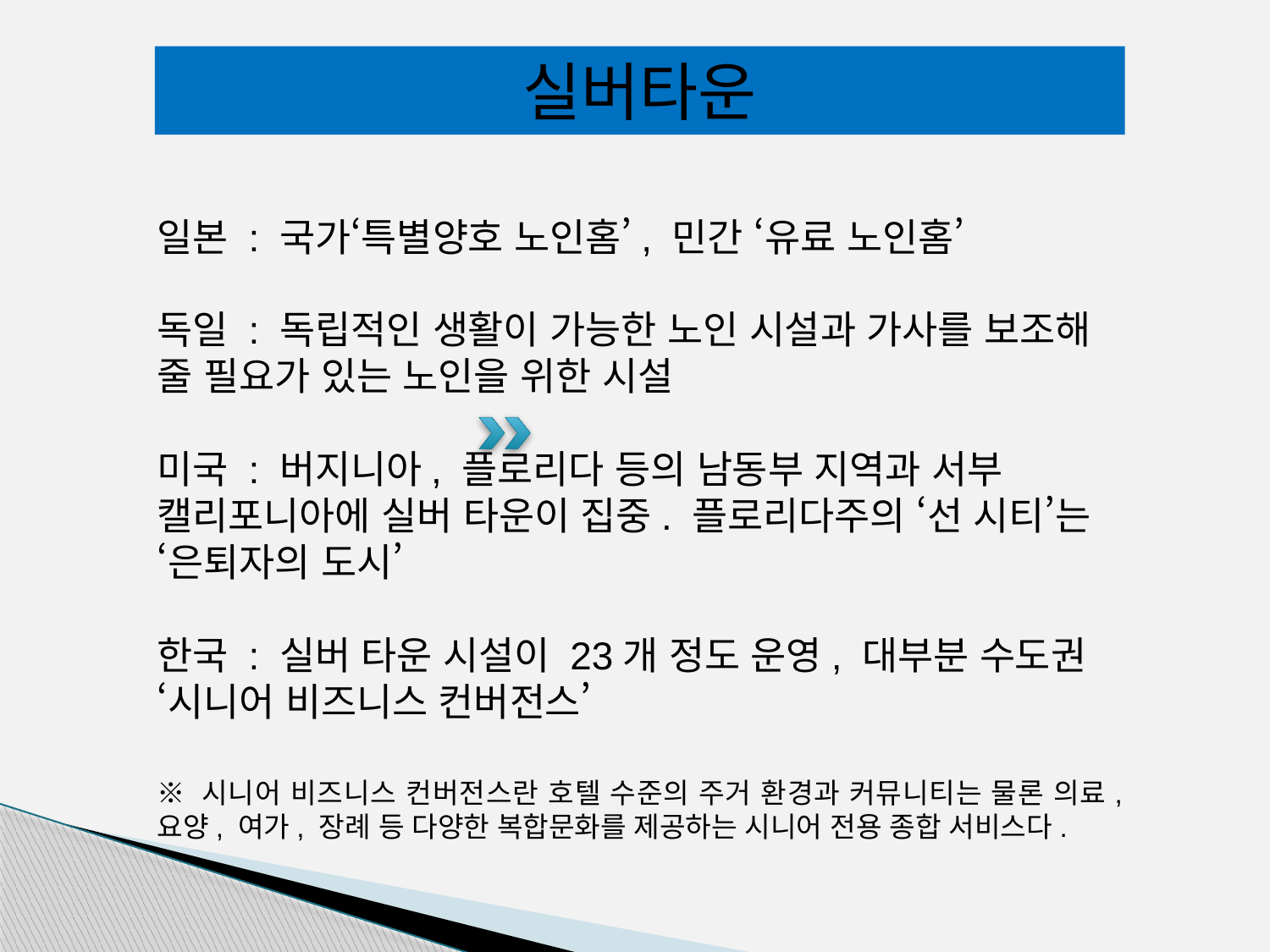

실버타운
일본 : 국가‘특별양호 노인홈’, 민간 ‘유료 노인홈’

독일 : 독립적인 생활이 가능한 노인 시설과 가사를 보조해 줄 필요가 있는 노인을 위한 시설

미국 : 버지니아, 플로리다 등의 남동부 지역과 서부 캘리포니아에 실버 타운이 집중. 플로리다주의 ‘선 시티’는 ‘은퇴자의 도시’

한국 : 실버 타운 시설이 23개 정도 운영, 대부분 수도권 ‘시니어 비즈니스 컨버전스’

※ 시니어 비즈니스 컨버전스란 호텔 수준의 주거 환경과 커뮤니티는 물론 의료, 요양, 여가, 장례 등 다양한 복합문화를 제공하는 시니어 전용 종합 서비스다.